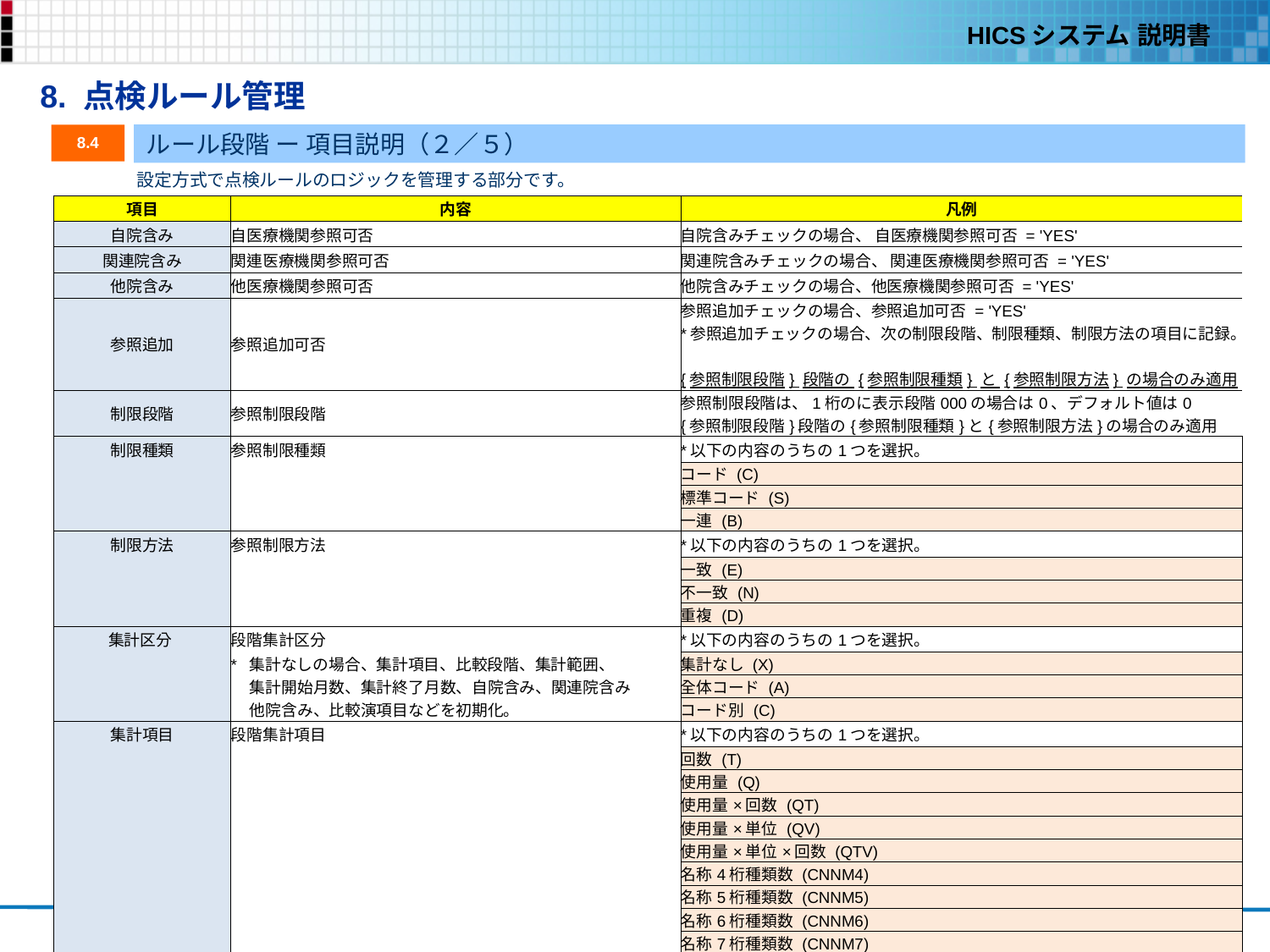

8. 点検ルール管理
ルール段階 ー 項目説明（２／５）
8.4
設定方式で点検ルールのロジックを管理する部分です。
| 項目 | 内容 | 凡例 |
| --- | --- | --- |
| 自院含み | 自医療機関参照可否 | 自院含みチェックの場合、 自医療機関参照可否 = 'YES' |
| 関連院含み | 関連医療機関参照可否 | 関連院含みチェックの場合、 関連医療機関参照可否 = 'YES' |
| 他院含み | 他医療機関参照可否 | 他院含みチェックの場合、他医療機関参照可否 = 'YES' |
| 参照追加 | 参照追加可否 | 参照追加チェックの場合、参照追加可否 = 'YES' \*参照追加チェックの場合、次の制限段階、制限種類、制限方法の項目に記録。 {参照制限段階} 段階の {参照制限種類} と {参照制限方法} の場合のみ適用 |
| 制限段階 | 参照制限段階 | 参照制限段階は、1桁のに表示段階000の場合は0、デフォルト値は0 {参照制限段階}段階の{参照制限種類}と{参照制限方法}の場合のみ適用 |
| 制限種類 | 参照制限種類 | \*以下の内容のうちの1つを選択。 |
|  |  | コード (C) |
|  |  | 標準コード (S) |
|  |  | 一連 (B) |
| 制限方法 | 参照制限方法 | \*以下の内容のうちの1つを選択。 |
|  |  | 一致 (E) |
|  |  | 不一致 (N) |
|  |  | 重複 (D) |
| 集計区分 | 段階集計区分 | \*以下の内容のうちの1つを選択。 |
|  | \* 集計なしの場合、集計項目、比較段階、集計範囲、 | 集計なし (X) |
|  | 集計開始月数、集計終了月数、自院含み、関連院含み | 全体コード (A) |
|  | 他院含み、比較演項目などを初期化。 | コード別 (C) |
| 集計項目 | 段階集計項目 | \*以下の内容のうちの1つを選択。 |
|  |  | 回数 (T) |
|  |  | 使用量 (Q) |
|  |  | 使用量×回数 (QT) |
|  |  | 使用量×単位 (QV) |
|  |  | 使用量×単位×回数 (QTV) |
|  |  | 名称4桁種類数 (CNNM4) |
|  |  | 名称5桁種類数 (CNNM5) |
|  |  | 名称6桁種類数 (CNNM6) |
|  |  | 名称7桁種類数 (CNNM7) |
|  |  | コード種類数 (CNCD) |
|  |  | 最初算定日 (MINAC) |
|  |  | 最終算定日 (MAXAC) |
17